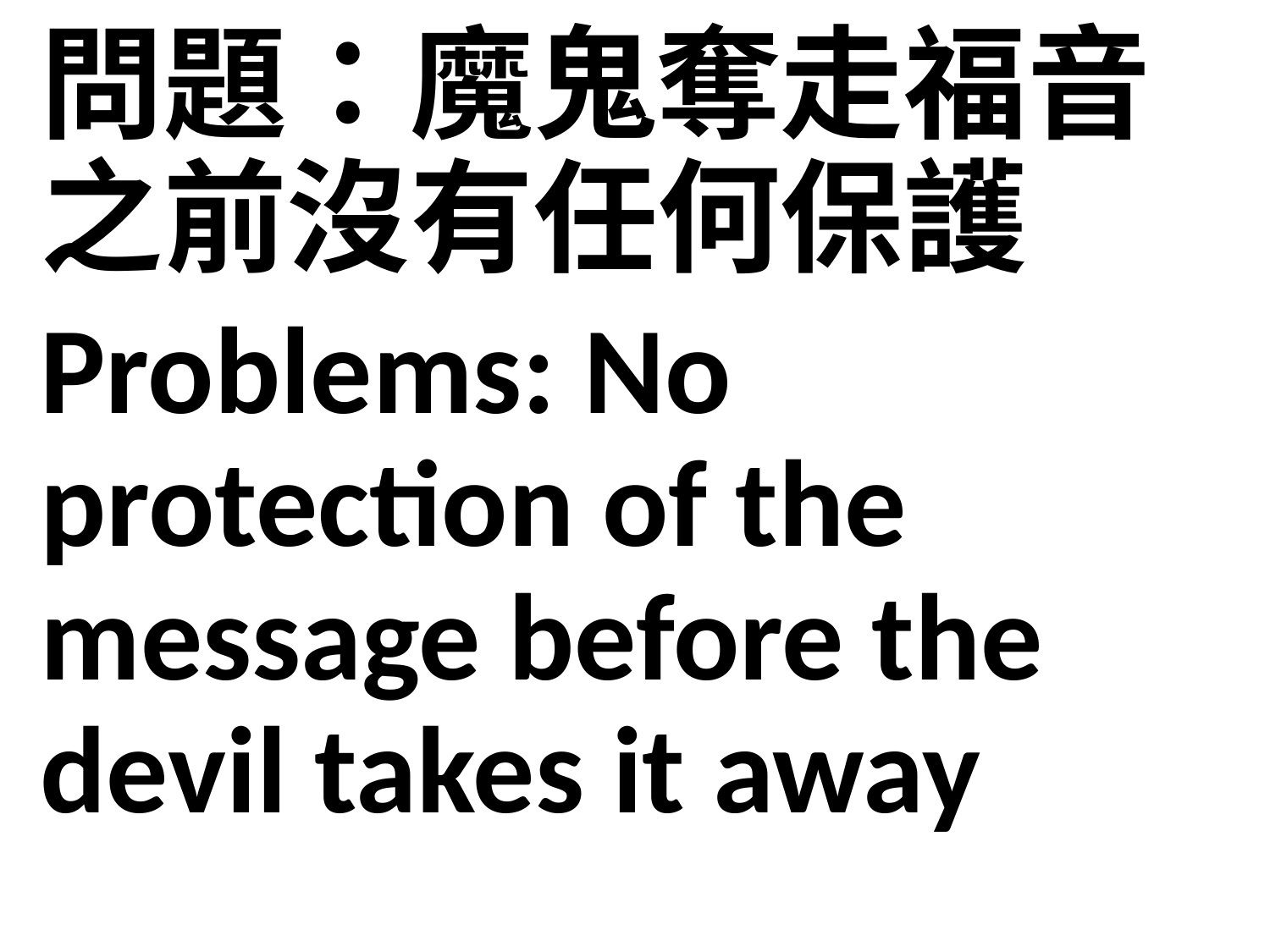

問題：魔鬼奪走福音之前沒有任何保護
Problems: No protection of the message before the devil takes it away